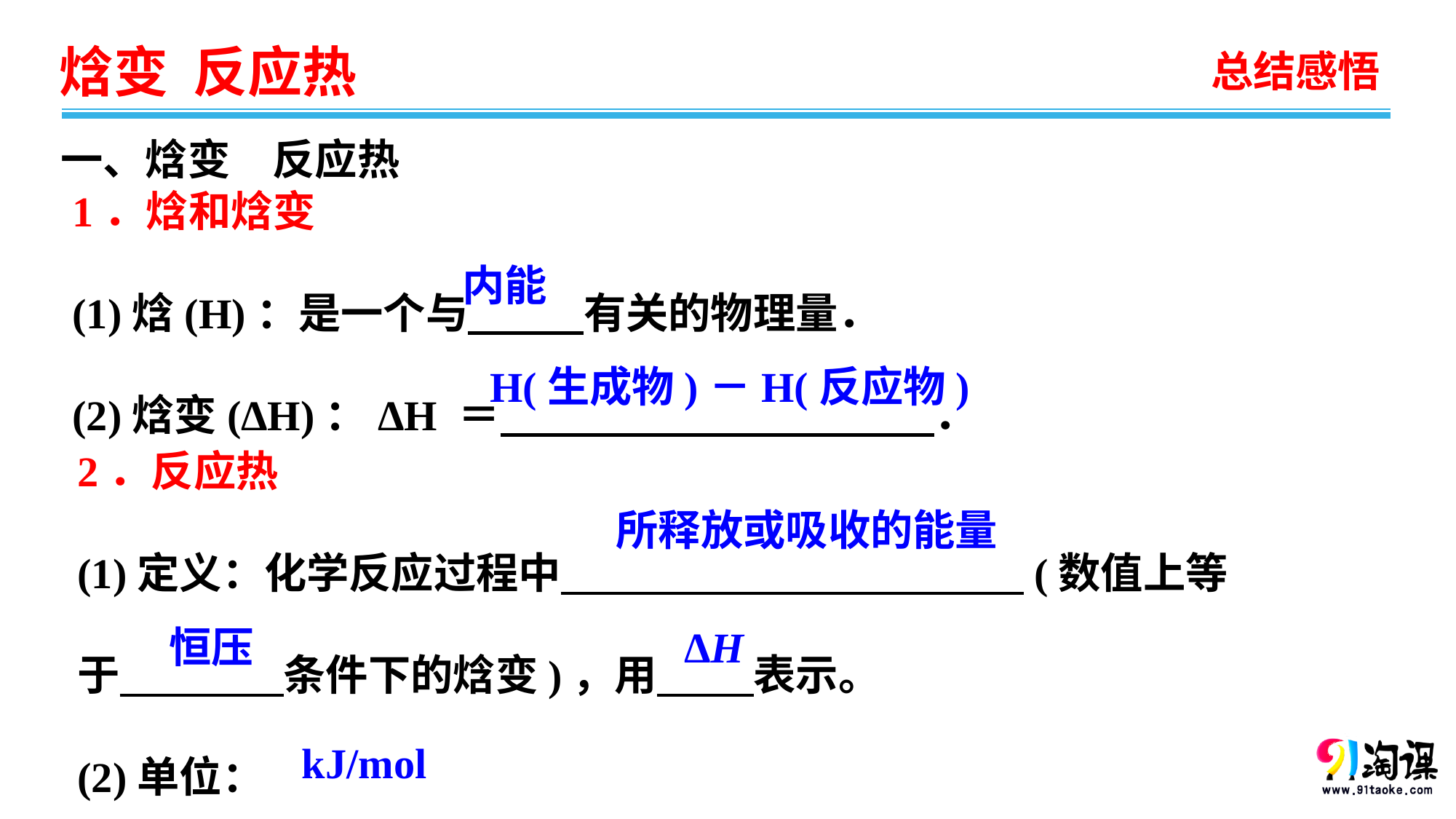

总结感悟
一、焓变　反应热
1．焓和焓变
(1)焓(H)：是一个与            有关的物理量．
(2)焓变(ΔH)：ΔH ＝                                             ．
内能
H(生成物)－H(反应物)
2．反应热
(1)定义：化学反应过程中                                                (数值上等于                 条件下的焓变)，用          表示。
(2)单位：
所释放或吸收的能量
恒压
ΔH
kJ/mol